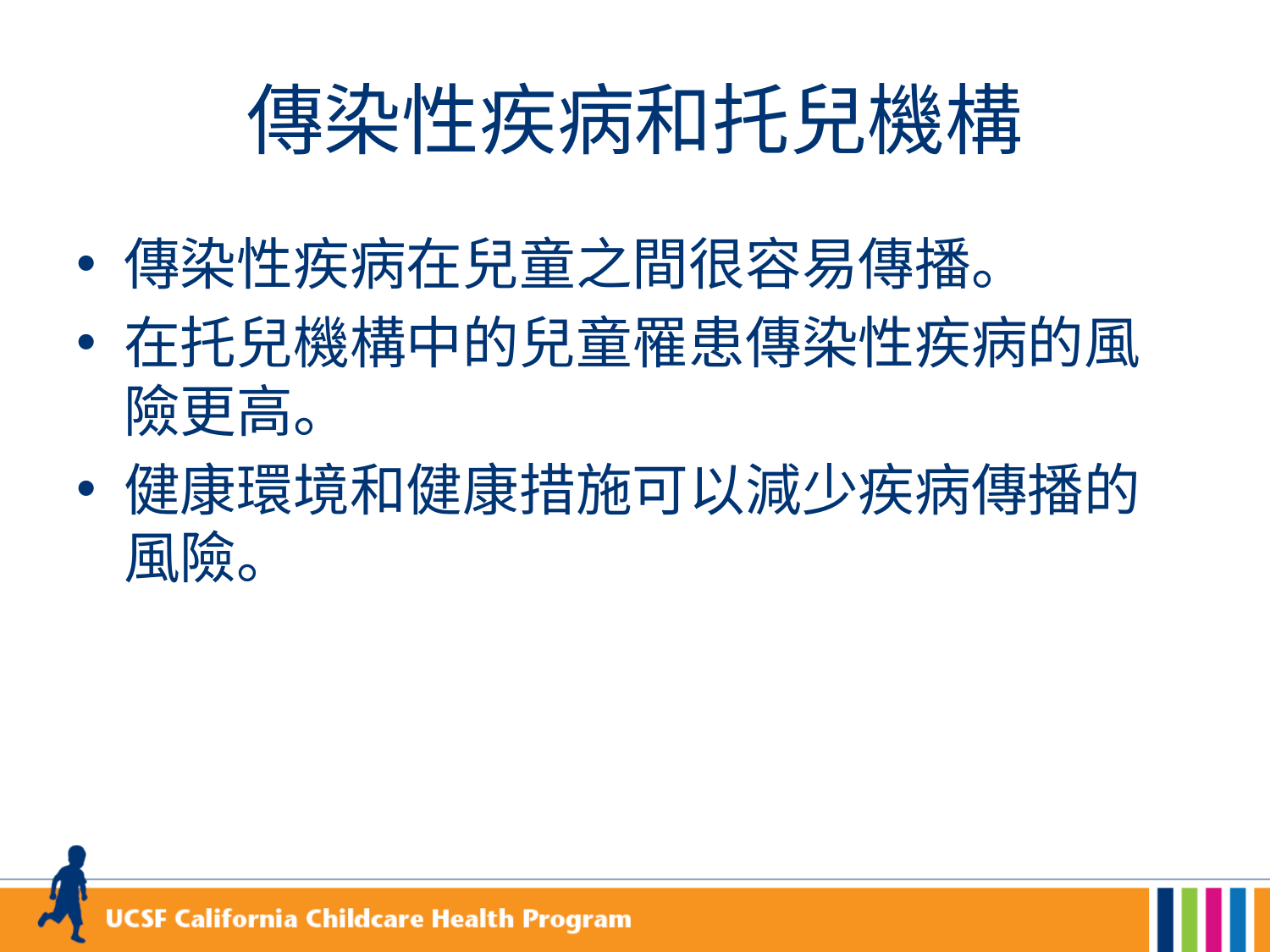

# 傳染性疾病和托兒機構
傳染性疾病在兒童之間很容易傳播。
在托兒機構中的兒童罹患傳染性疾病的風險更高。
健康環境和健康措施可以減少疾病傳播的風險。